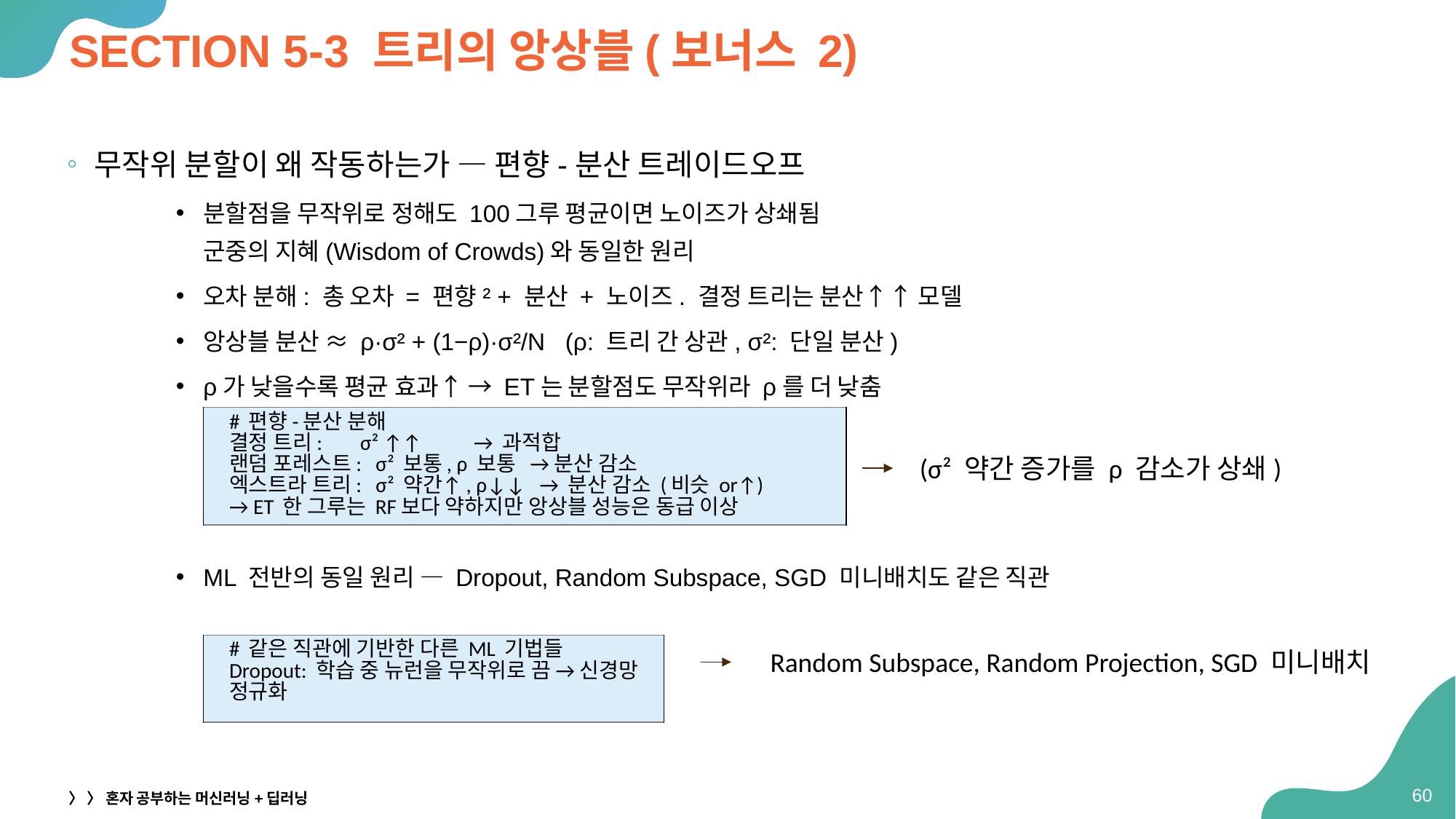

# SECTION 5-3 트리의 앙상블(보너스 2)
무작위 분할이 왜 작동하는가 — 편향-분산 트레이드오프
분할점을 무작위로 정해도 100그루 평균이면 노이즈가 상쇄됨
군중의 지혜(Wisdom of Crowds)와 동일한 원리
오차 분해: 총 오차 = 편향² + 분산 + 노이즈. 결정 트리는 분산↑↑ 모델
앙상블 분산 ≈ ρ·σ² + (1−ρ)·σ²/N   (ρ: 트리 간 상관, σ²: 단일 분산)
ρ가 낮을수록 평균 효과↑ → ET는 분할점도 무작위라 ρ를 더 낮춤

ML 전반의 동일 원리 — Dropout, Random Subspace, SGD 미니배치도 같은 직관
| # 편향-분산 분해 결정 트리: σ² ↑↑ → 과적합 랜덤 포레스트: σ² 보통, ρ 보통 → 분산 감소 엑스트라 트리: σ² 약간↑, ρ↓↓ → 분산 감소 (비슷 or↑) → ET 한 그루는 RF보다 약하지만 앙상블 성능은 동급 이상 |
| --- |
(σ² 약간 증가를 ρ 감소가 상쇄)
| # 같은 직관에 기반한 다른 ML 기법들 Dropout: 학습 중 뉴런을 무작위로 끔 → 신경망 정규화 |
| --- |
Random Subspace, Random Projection, SGD 미니배치
60
〉 〉 혼자 공부하는 머신러닝+딥러닝